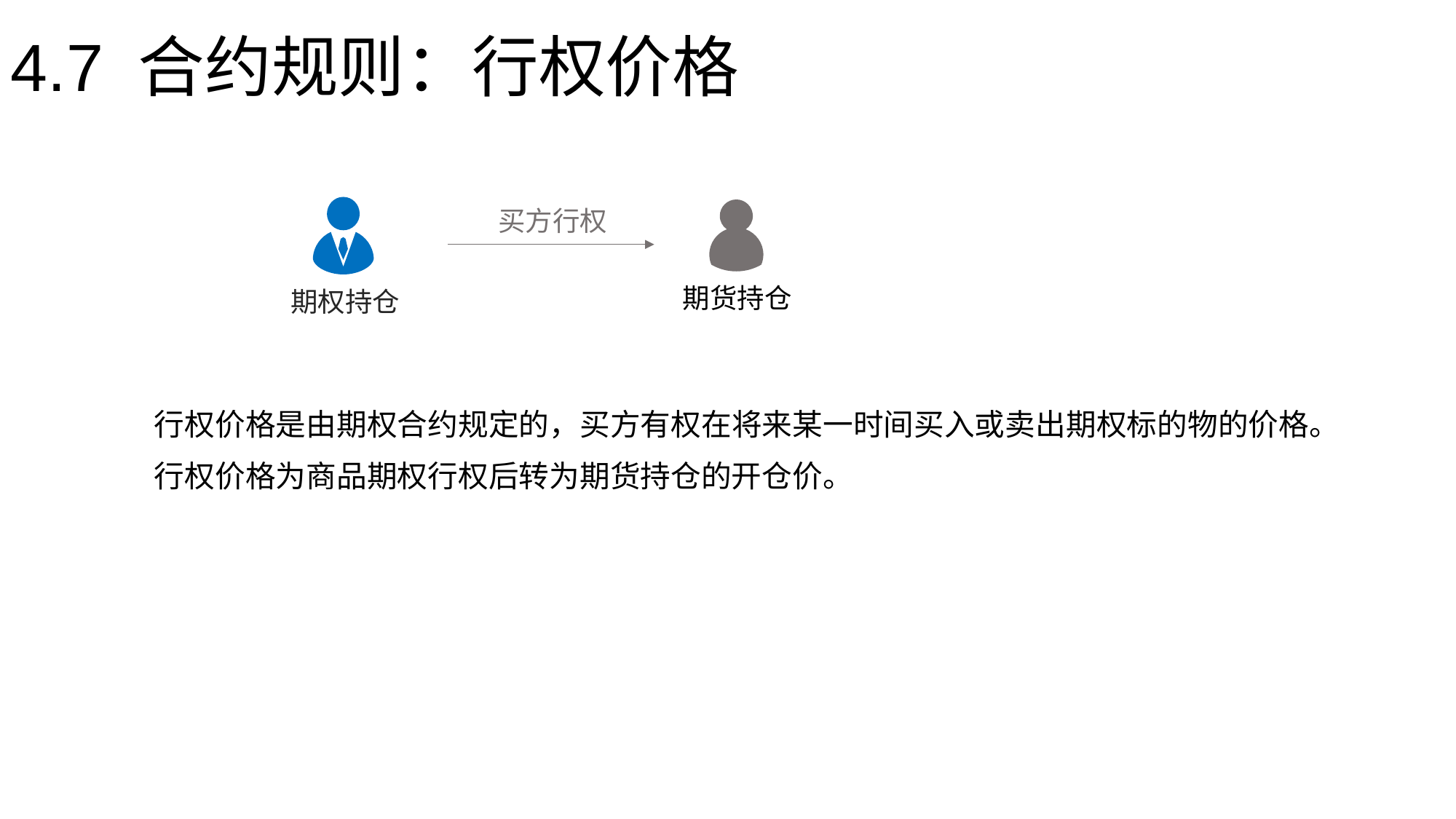

4.7 合约规则：行权价格

期权持仓
买方行权

期货持仓
行权价格是由期权合约规定的，买方有权在将来某一时间买入或卖出期权标的物的价格。
行权价格为商品期权行权后转为期货持仓的开仓价。